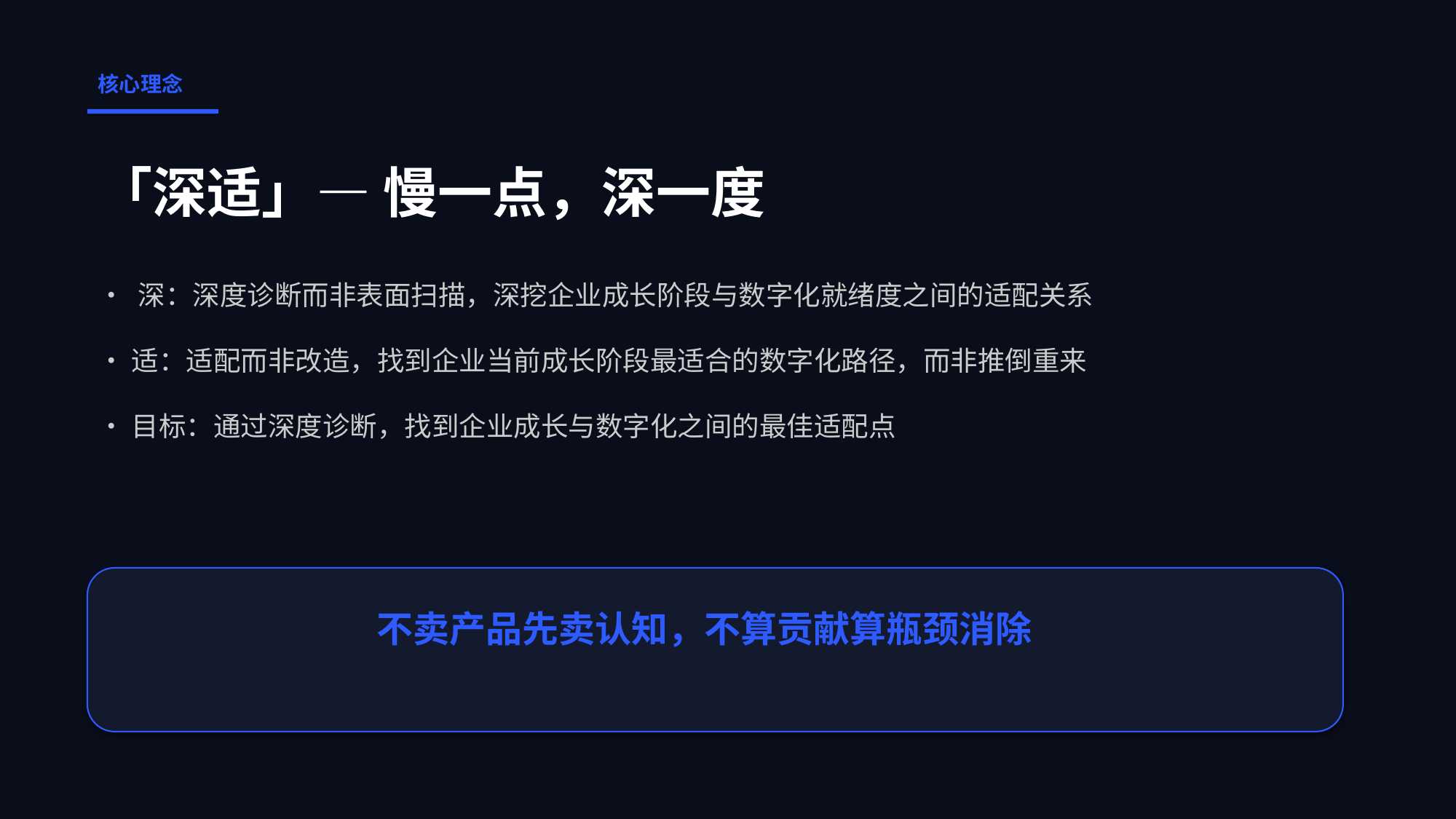

核心理念

「深适」— 慢一点，深一度
• 深：深度诊断而非表面扫描，深挖企业成长阶段与数字化就绪度之间的适配关系
• 适：适配而非改造，找到企业当前成长阶段最适合的数字化路径，而非推倒重来
• 目标：通过深度诊断，找到企业成长与数字化之间的最佳适配点

不卖产品先卖认知，不算贡献算瓶颈消除